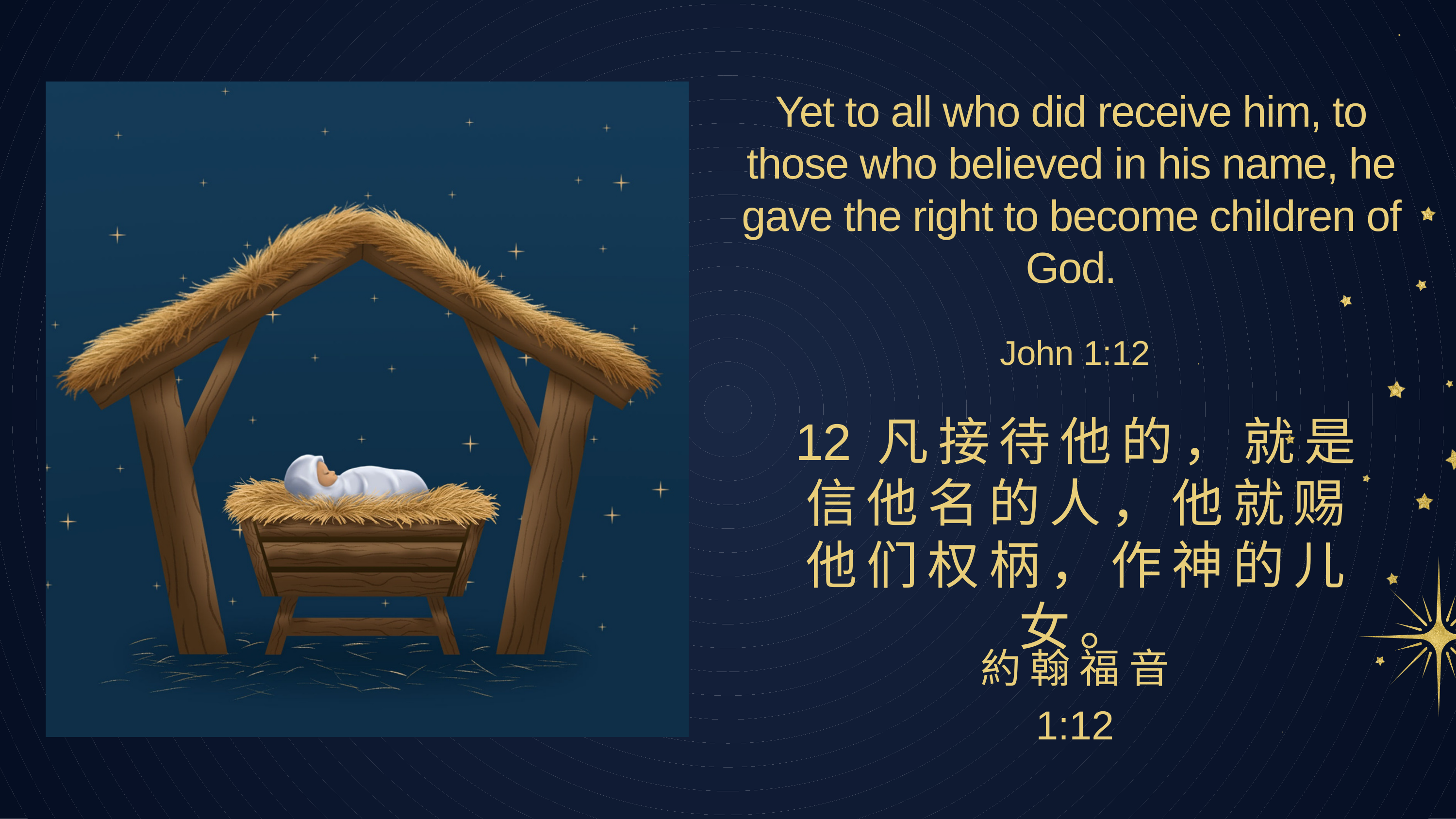

Yet to all who did receive him, to those who believed in his name, he gave the right to become children of God.
John 1:12
12 凡 接 待 他 的 ， 就 是 信 他 名 的 人 ， 他 就 赐 他 们 权 柄 ， 作 神 的 儿 女 。

約 翰 福 音 1:12